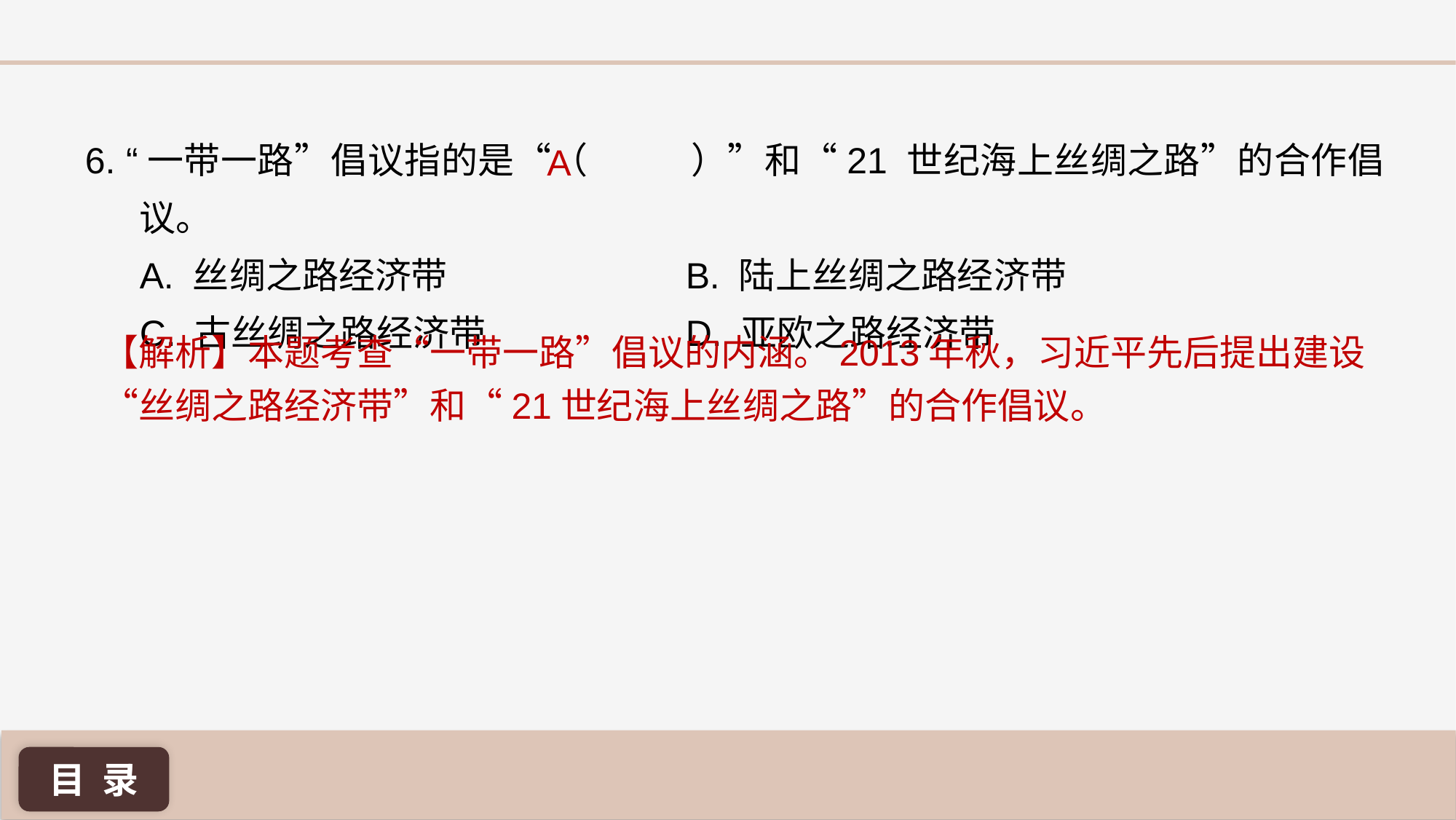

A
6. “一带一路”倡议指的是“（ 	）”和“21 世纪海上丝绸之路”的合作倡议。
A. 丝绸之路经济带 			B. 陆上丝绸之路经济带
C. 古丝绸之路经济带		D. 亚欧之路经济带
【解析】本题考查“一带一路”倡议的内涵。2013年秋，习近平先后提出建设“丝绸之路经济带”和“21世纪海上丝绸之路”的合作倡议。